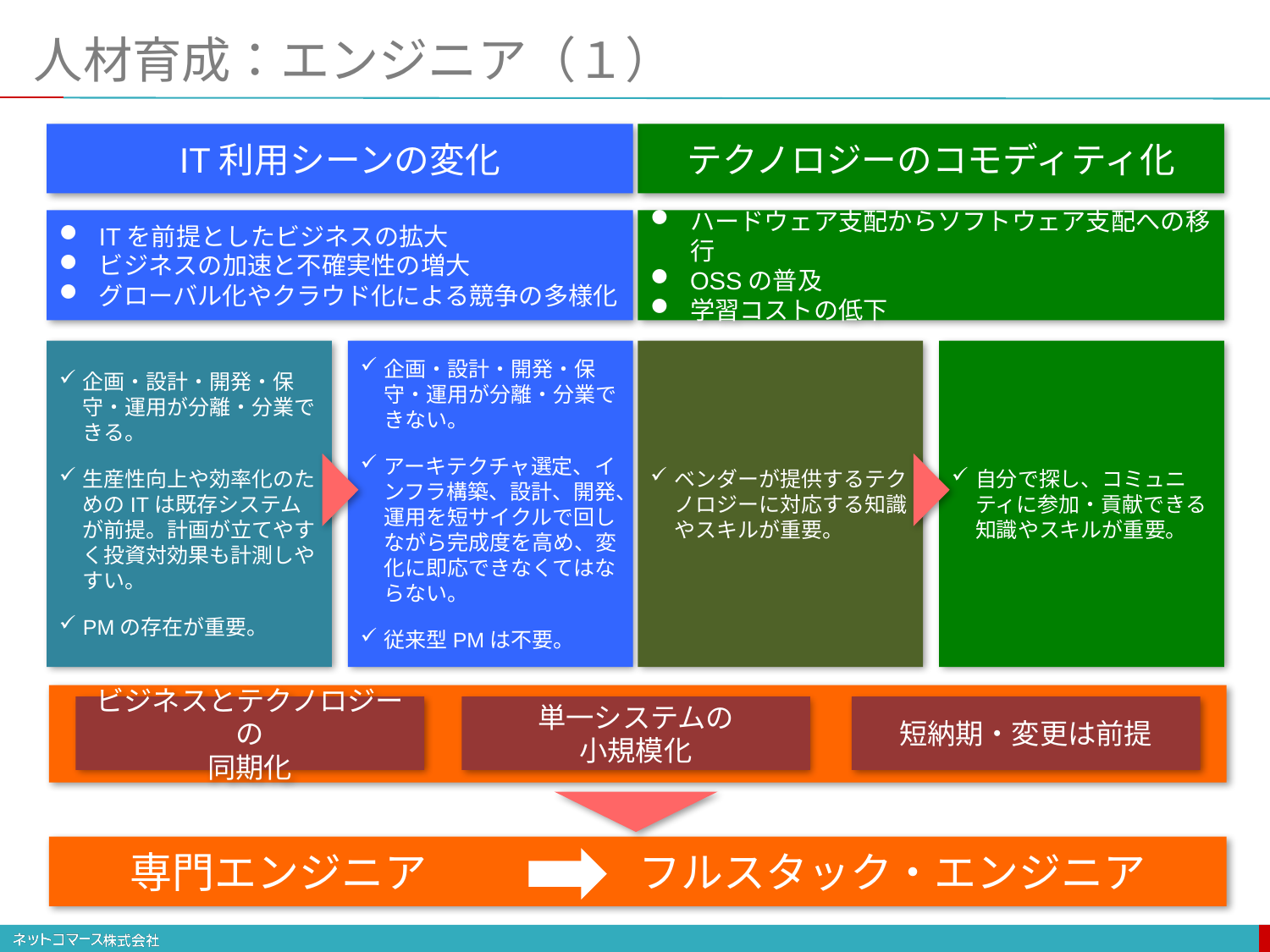

# 人材育成：エンジニア（１）
IT利用シーンの変化
テクノロジーのコモディティ化
ITを前提としたビジネスの拡大
ビジネスの加速と不確実性の増大
グローバル化やクラウド化による競争の多様化
ハードウェア支配からソフトウェア支配への移行
OSSの普及
学習コストの低下
企画・設計・開発・保守・運用が分離・分業できる。
生産性向上や効率化のためのITは既存システムが前提。計画が立てやすく投資対効果も計測しやすい。
PMの存在が重要。
企画・設計・開発・保守・運用が分離・分業できない。
アーキテクチャ選定、インフラ構築、設計、開発、運用を短サイクルで回しながら完成度を高め、変化に即応できなくてはならない。
従来型PMは不要。

ベンダーが提供するテクノロジーに対応する知識やスキルが重要。
自分で探し、コミュニティに参加・貢献できる知識やスキルが重要。

ビジネスとテクノロジーの
同期化
単一システムの
小規模化
短納期・変更は前提

専門エンジニア　　　　　フルスタック・エンジニア